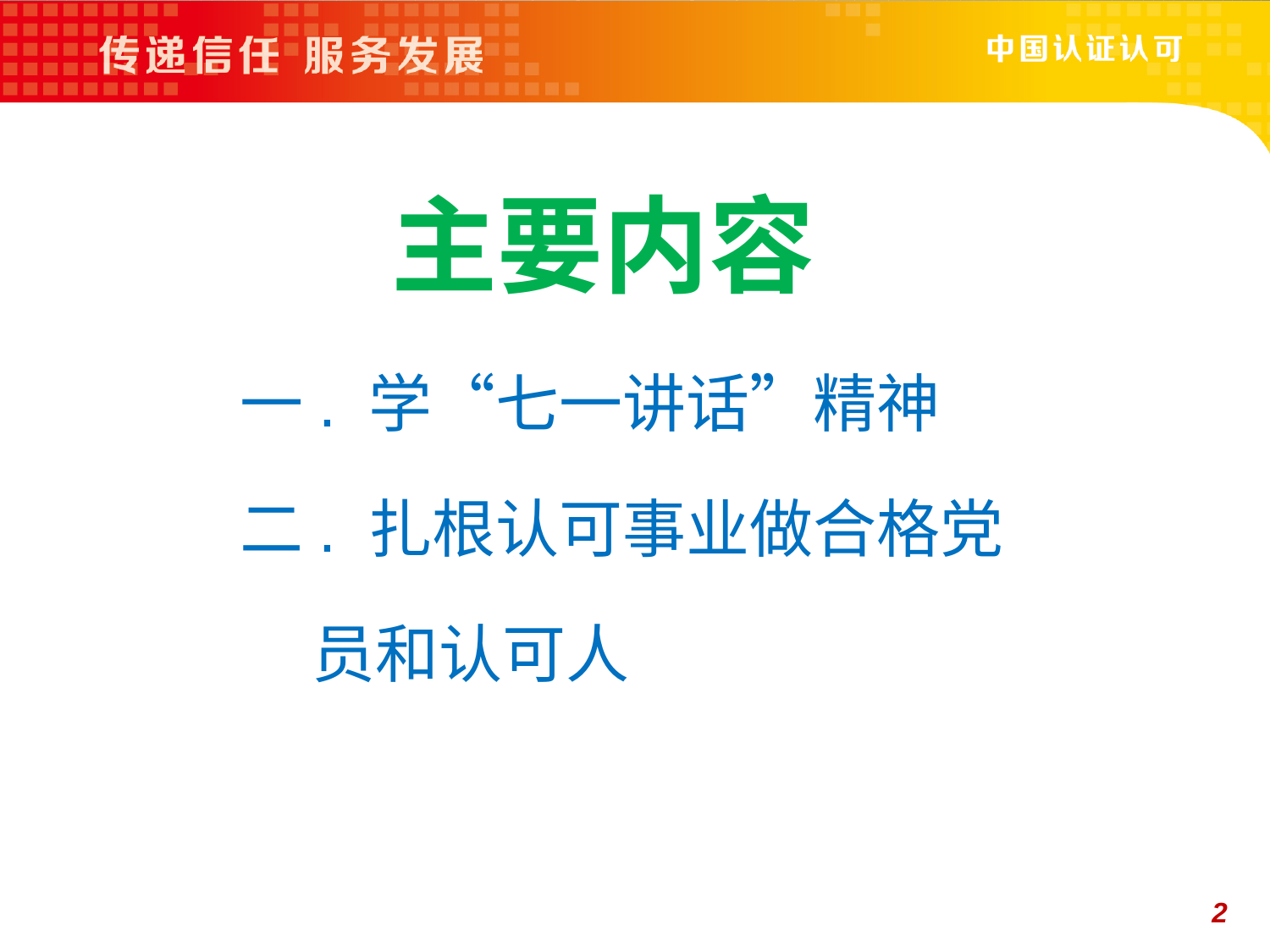

主要内容
一. 学“七一讲话”精神
二. 扎根认可事业做合格党
    员和认可人
2